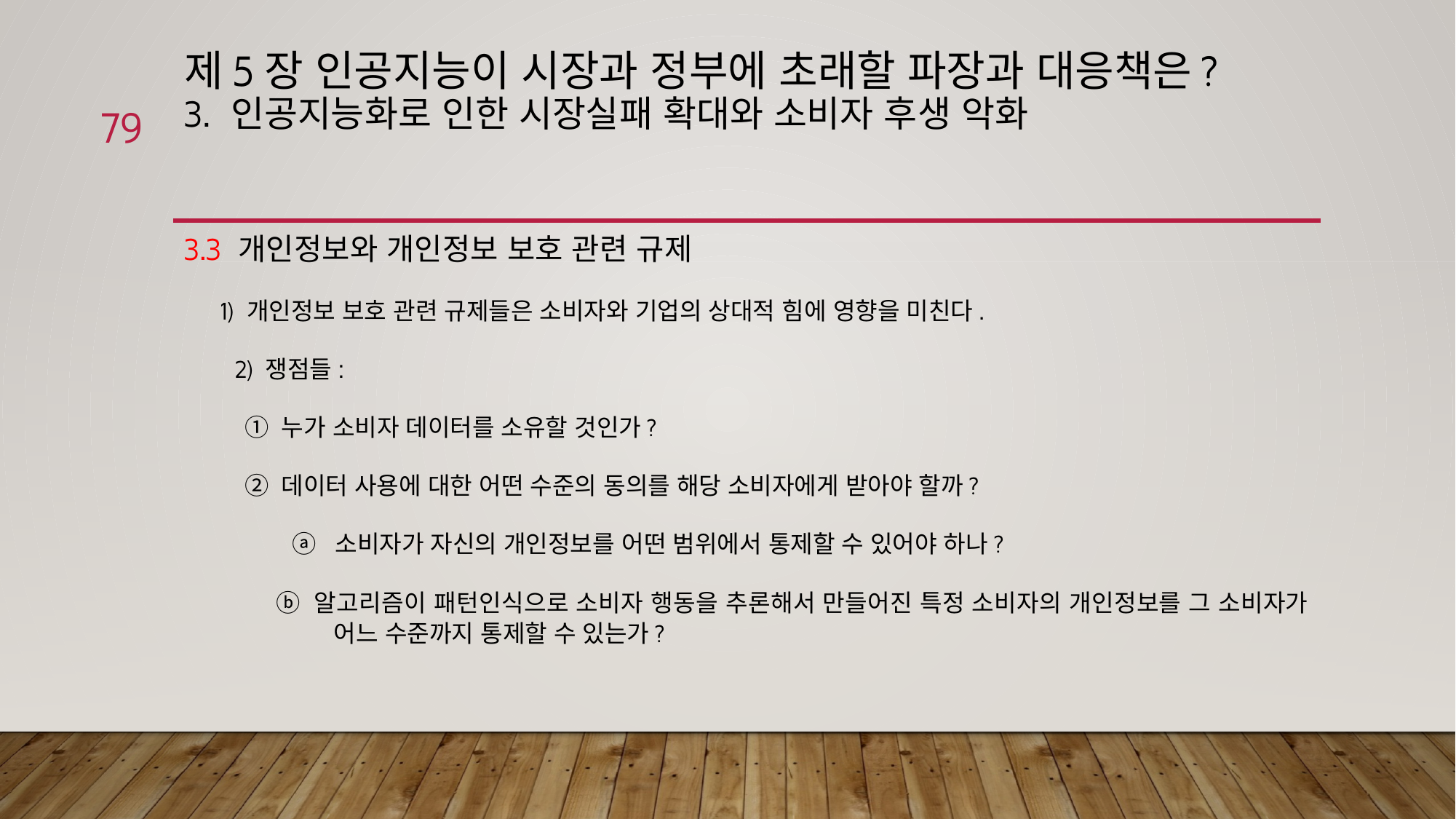

# 제5장 인공지능이 시장과 정부에 초래할 파장과 대응책은? 3. 인공지능화로 인한 시장실패 확대와 소비자 후생 악화
79
3.3 개인정보와 개인정보 보호 관련 규제
     1) 개인정보 보호 관련 규제들은 소비자와 기업의 상대적 힘에 영향을 미친다.
       2) 쟁점들:
         ① 누가 소비자 데이터를 소유할 것인가?
         ② 데이터 사용에 대한 어떤 수준의 동의를 해당 소비자에게 받아야 할까?
                ⓐ  소비자가 자신의 개인정보를 어떤 범위에서 통제할 수 있어야 하나?
             ⓑ 알고리즘이 패턴인식으로 소비자 행동을 추론해서 만들어진 특정 소비자의 개인정보를 그 소비자가 어느 수준까지 통제할 수 있는가?